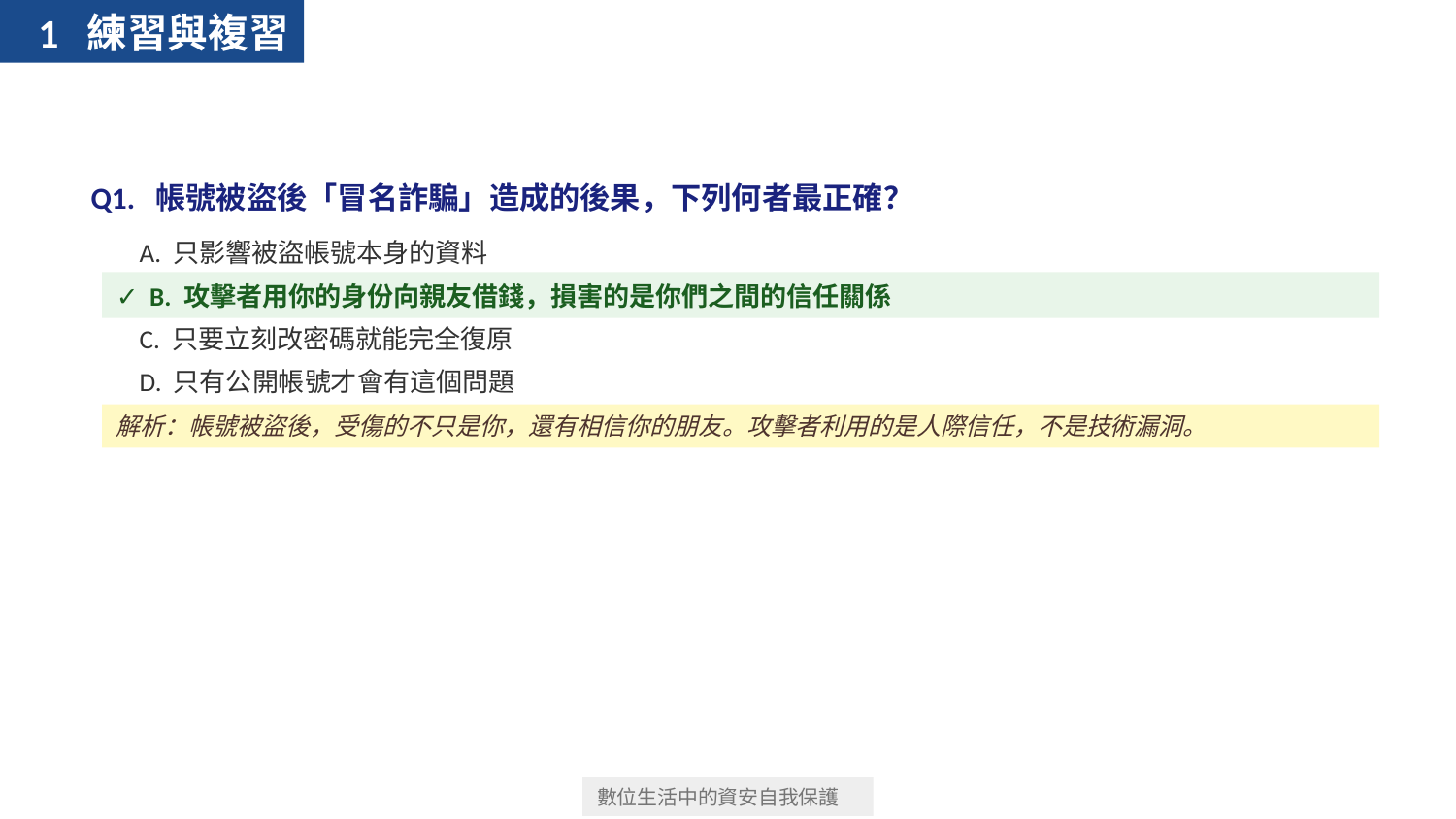

1  練習與複習
Q1.  帳號被盜後「冒名詐騙」造成的後果，下列何者最正確？
    A. 只影響被盜帳號本身的資料
✓  B. 攻擊者用你的身份向親友借錢，損害的是你們之間的信任關係
    C. 只要立刻改密碼就能完全復原
    D. 只有公開帳號才會有這個問題
解析：帳號被盜後，受傷的不只是你，還有相信你的朋友。攻擊者利用的是人際信任，不是技術漏洞。
數位生活中的資安自我保護